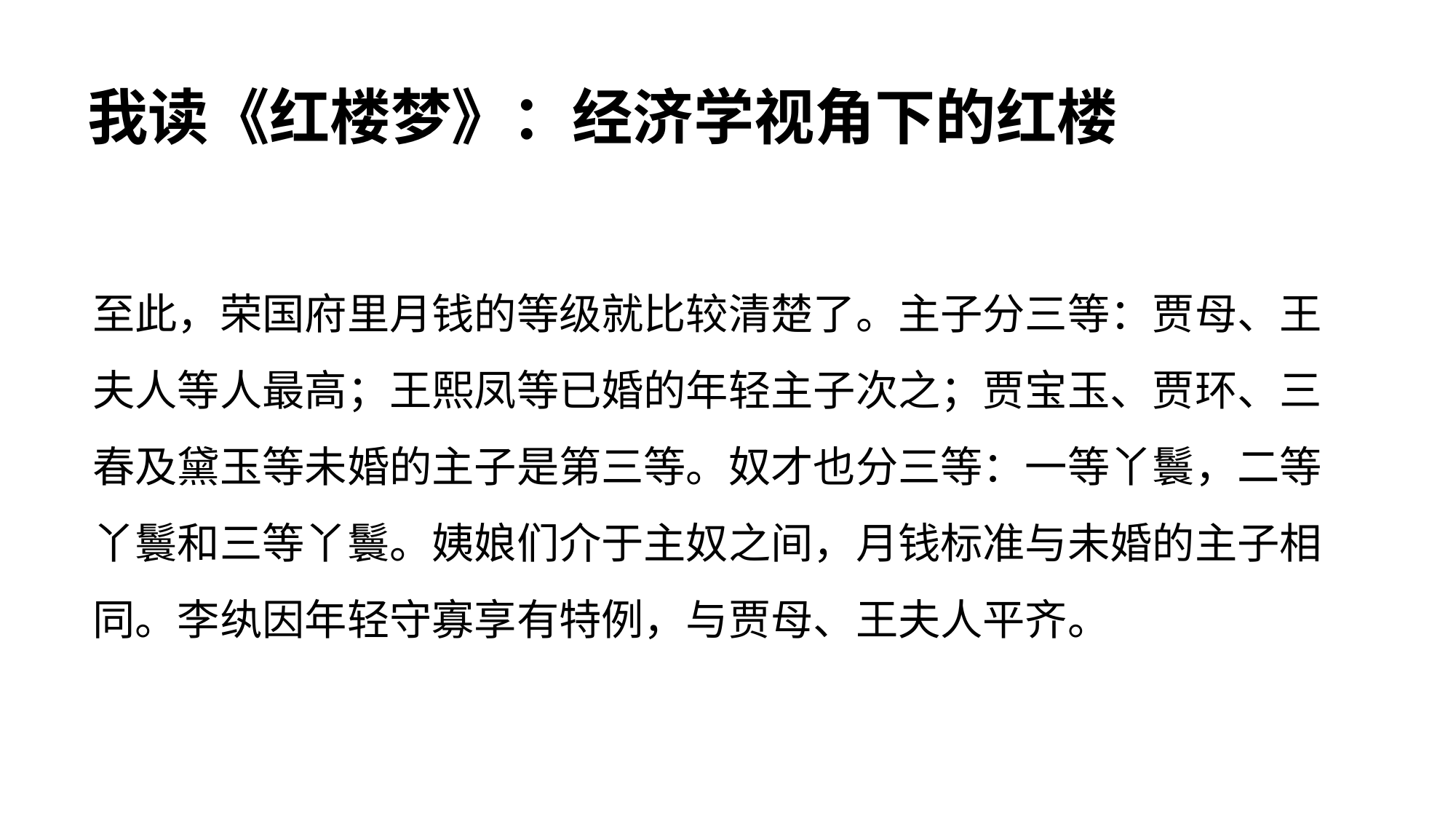

我读《红楼梦》：经济学视角下的红楼
至此，荣国府里月钱的等级就比较清楚了。主子分三等：贾母、王夫人等人最高；王熙凤等已婚的年轻主子次之；贾宝玉、贾环、三春及黛玉等未婚的主子是第三等。奴才也分三等：一等丫鬟，二等丫鬟和三等丫鬟。姨娘们介于主奴之间，月钱标准与未婚的主子相同。李纨因年轻守寡享有特例，与贾母、王夫人平齐。